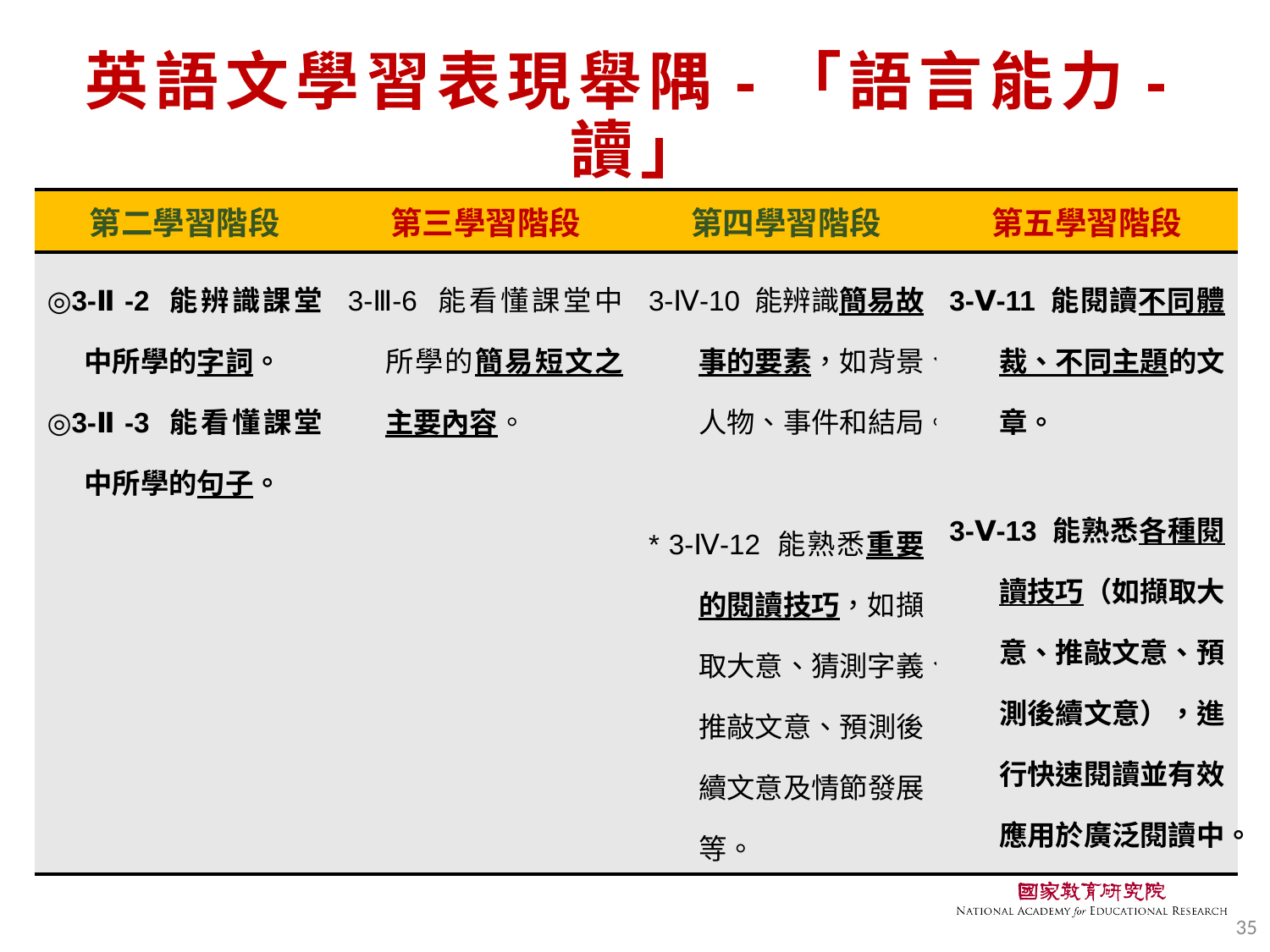

# 英語文學習表現舉隅-「語言能力-讀」
| 第二學習階段 | 第三學習階段 | 第四學習階段 | 第五學習階段 |
| --- | --- | --- | --- |
| ◎3-Ⅱ-2 能辨識課堂中所學的字詞。 ◎3-Ⅱ-3 能看懂課堂中所學的句子。 | 3-Ⅲ-6 能看懂課堂中所學的簡易短文之主要內容。 | 3-Ⅳ-10 能辨識簡易故事的要素，如背景、人物、事件和結局。 \* 3-Ⅳ-12 能熟悉重要的閱讀技巧，如擷取大意、猜測字義、推敲文意、預測後續文意及情節發展等。 | 3-Ⅴ-11 能閱讀不同體裁、不同主題的文章。 3-Ⅴ-13 能熟悉各種閱讀技巧（如擷取大意、推敲文意、預測後續文意），進行快速閱讀並有效應用於廣泛閱讀中。 |
35